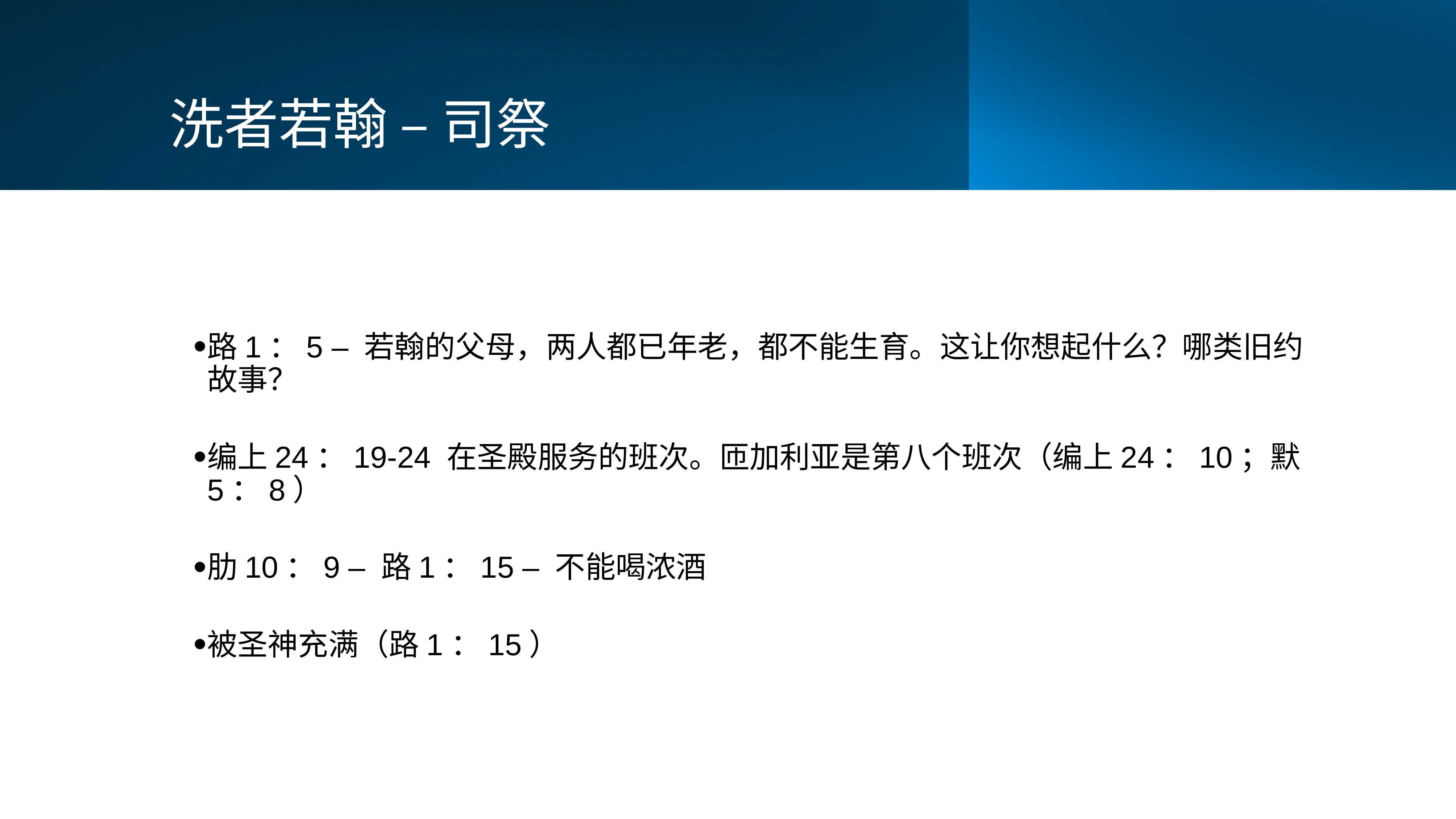

# 洗者若翰 – 司祭
路1：5 – 若翰的父母，两人都已年老，都不能生育。这让你想起什么？哪类旧约故事？
编上24：19-24 在圣殿服务的班次。匝加利亚是第八个班次（编上24：10；默5：8）
肋10：9 – 路1：15 – 不能喝浓酒
被圣神充满（路1：15）